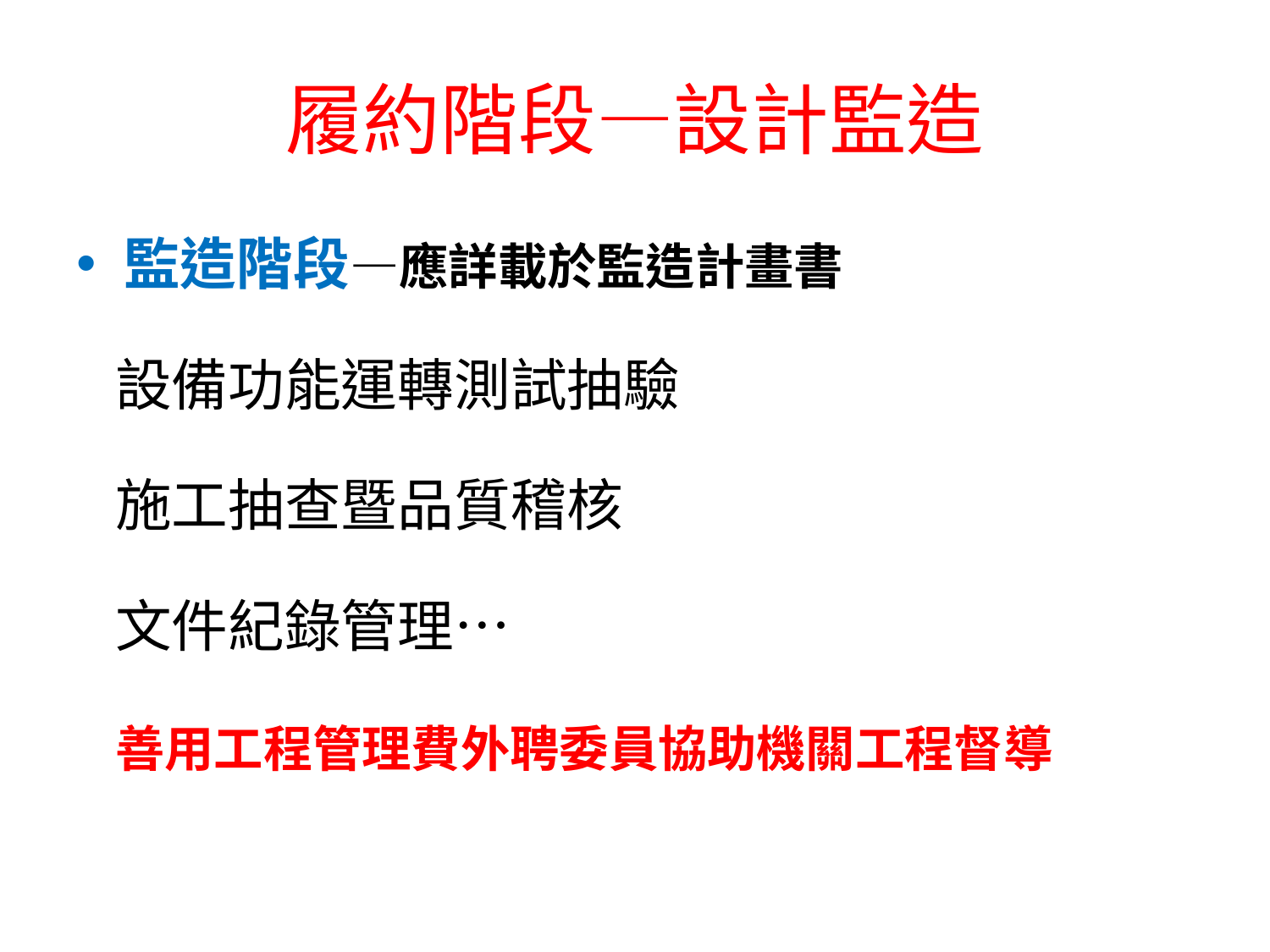

# 履約階段—設計監造
監造階段—應詳載於監造計畫書
  設備功能運轉測試抽驗
  施工抽查暨品質稽核
  文件紀錄管理…
  善用工程管理費外聘委員協助機關工程督導